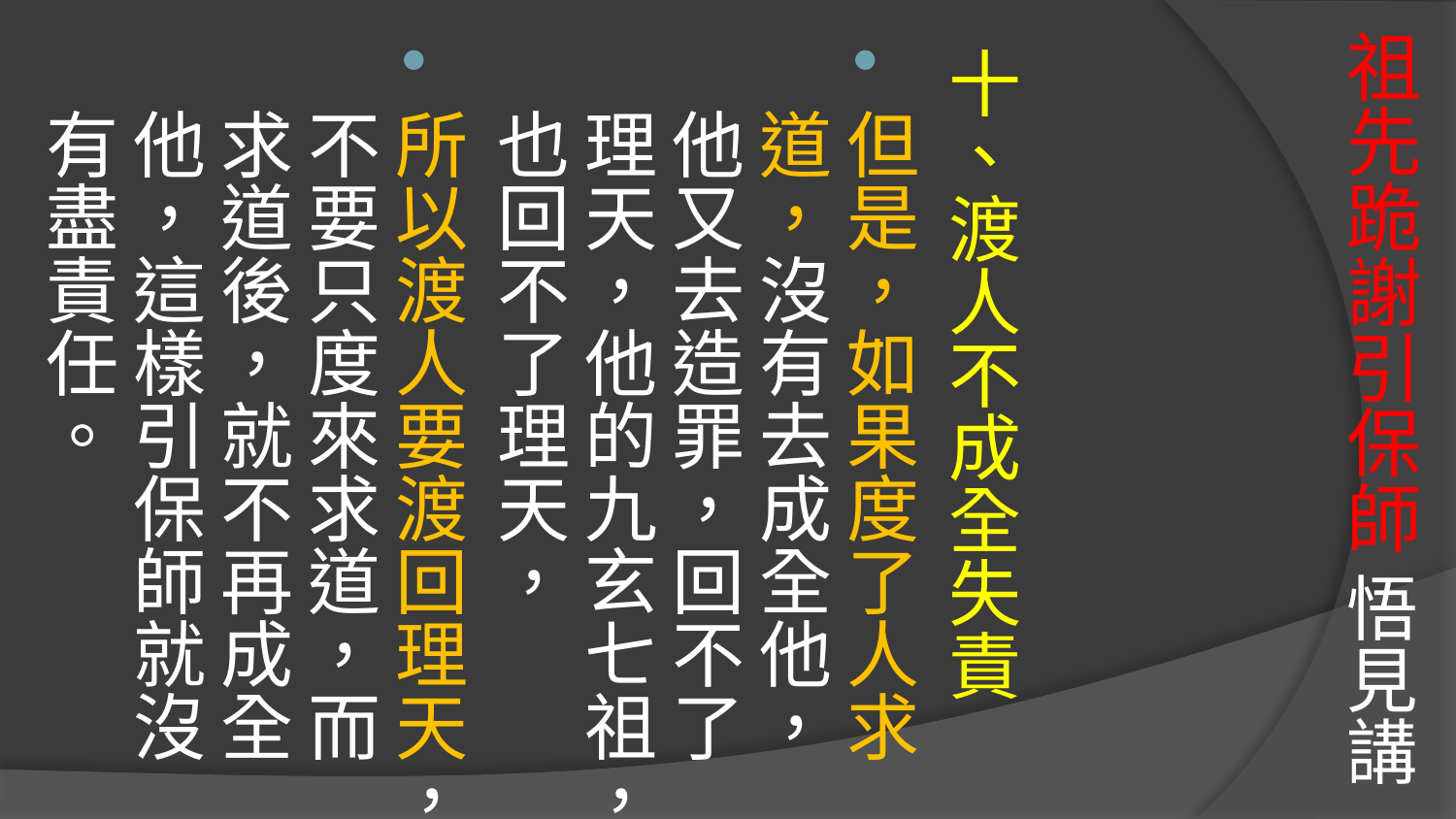

# 祖先跪謝引保師 悟見講
十、渡人不成全失責
但是，如果度了人求道，沒有去成全他，他又去造罪，回不了理天，他的九玄七祖，也回不了理天，
所以渡人要渡回理天，不要只度來求道，而求道後，就不再成全他，這樣引保師就沒有盡責任。